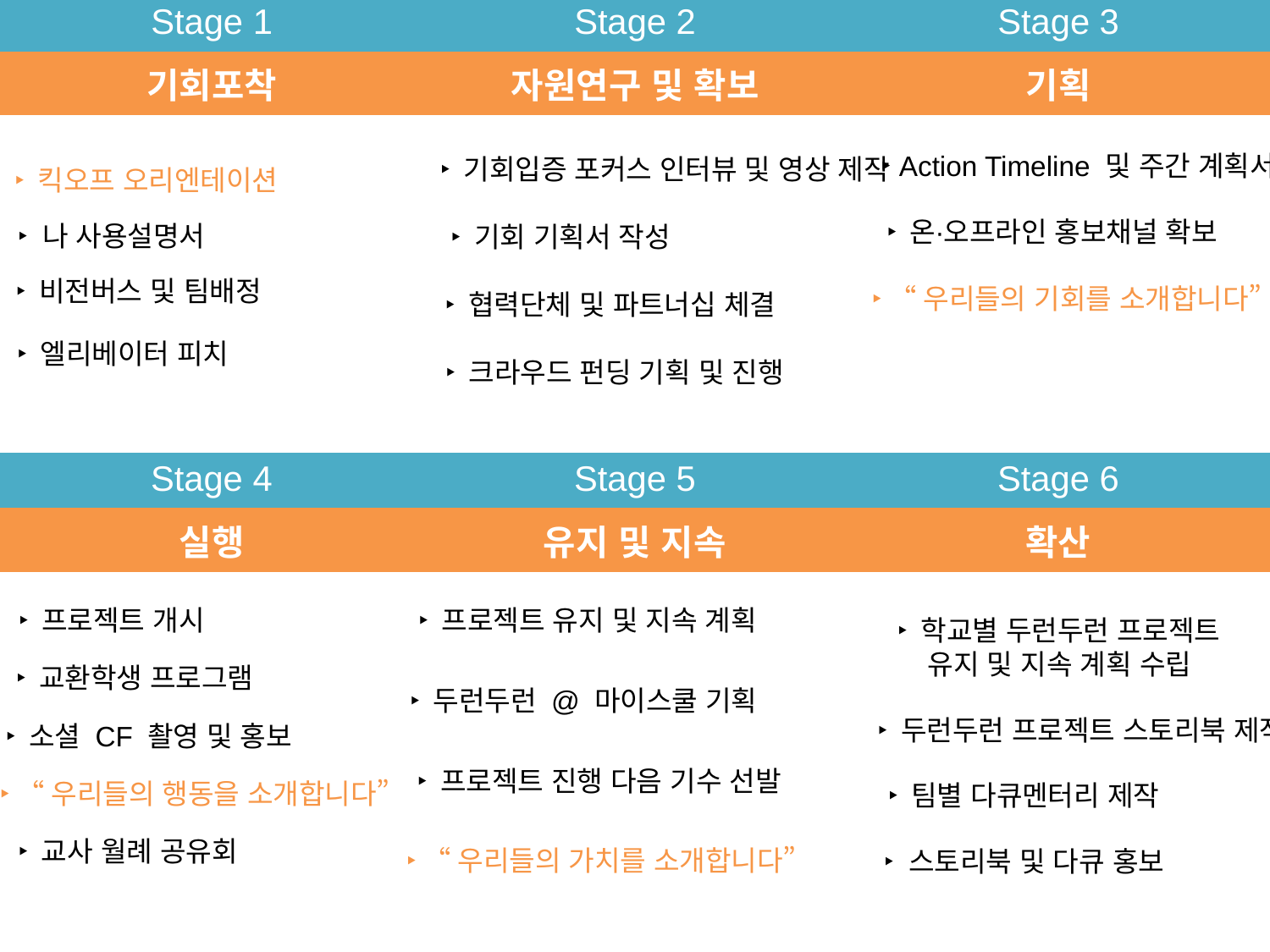

| Stage 1 | Stage 2 | Stage 3 |
| --- | --- | --- |
| 기회포착 | 자원연구 및 확보 | 기획 |
‣ Action Timeline 및 주간 계획서
‣ 기회입증 포커스 인터뷰 및 영상 제작
‣ 킥오프 오리엔테이션
‣ 온∙오프라인 홍보채널 확보
‣ 나 사용설명서
‣ 기회 기획서 작성
‣ 비전버스 및 팀배정
‣ “우리들의 기회를 소개합니다”
‣ 협력단체 및 파트너십 체결
‣ 엘리베이터 피치
‣ 크라우드 펀딩 기획 및 진행
| Stage 4 | Stage 5 | Stage 6 |
| --- | --- | --- |
| 실행 | 유지 및 지속 | 확산 |
‣ 프로젝트 개시
‣ 프로젝트 유지 및 지속 계획
‣ 학교별 두런두런 프로젝트
   유지 및 지속 계획 수립
‣ 교환학생 프로그램
‣ 두런두런 @ 마이스쿨 기획
‣ 두런두런 프로젝트 스토리북 제작
‣ 소셜 CF 촬영 및 홍보
‣ 프로젝트 진행 다음 기수 선발
‣ “우리들의 행동을 소개합니다”
‣ 팀별 다큐멘터리 제작
‣ 교사 월례 공유회
‣ “우리들의 가치를 소개합니다”
‣ 스토리북 및 다큐 홍보